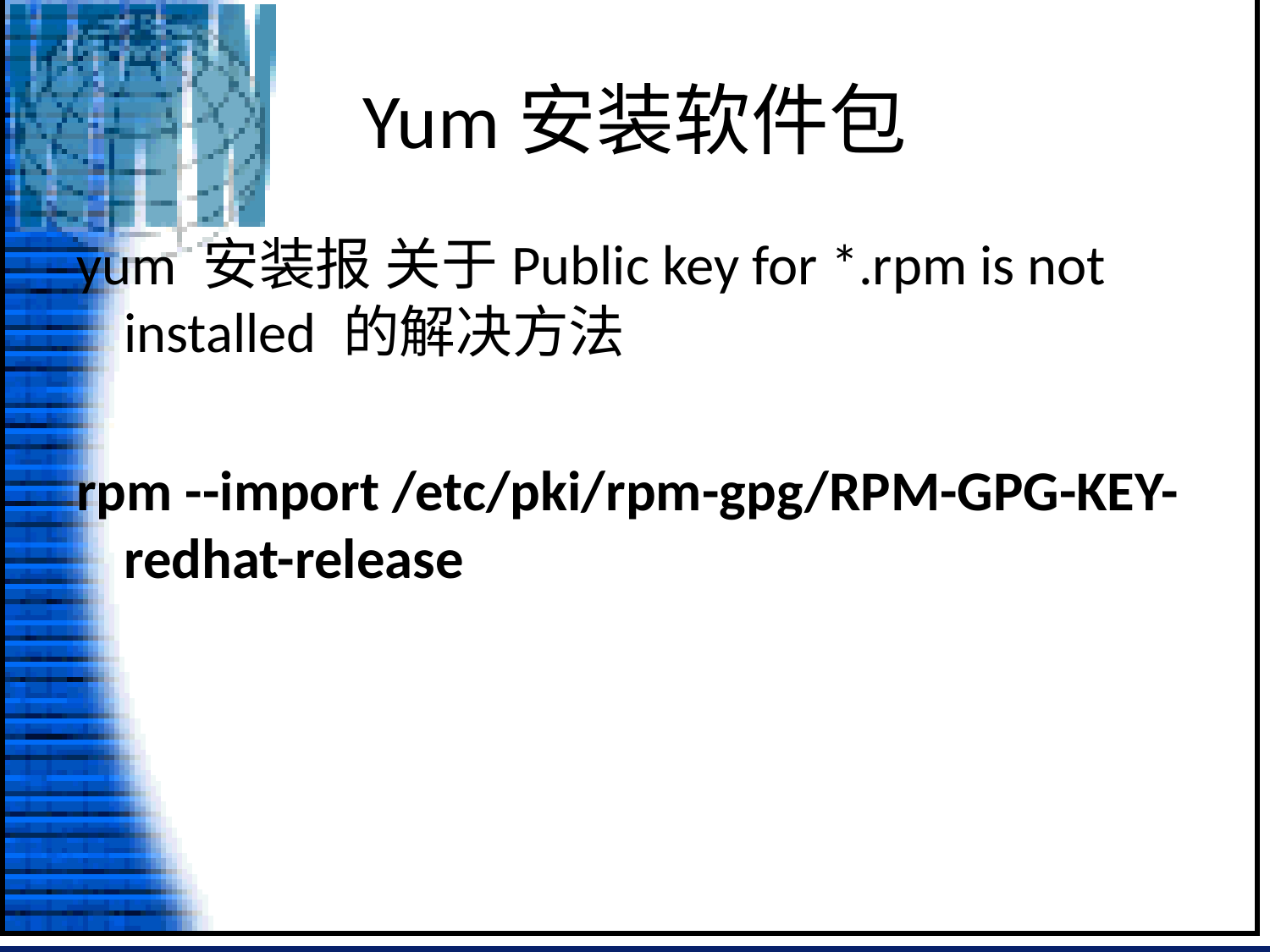

# Yum安装软件包
yum 安装报 关于Public key for *.rpm is not installed 的解决方法

rpm --import /etc/pki/rpm-gpg/RPM-GPG-KEY-redhat-release